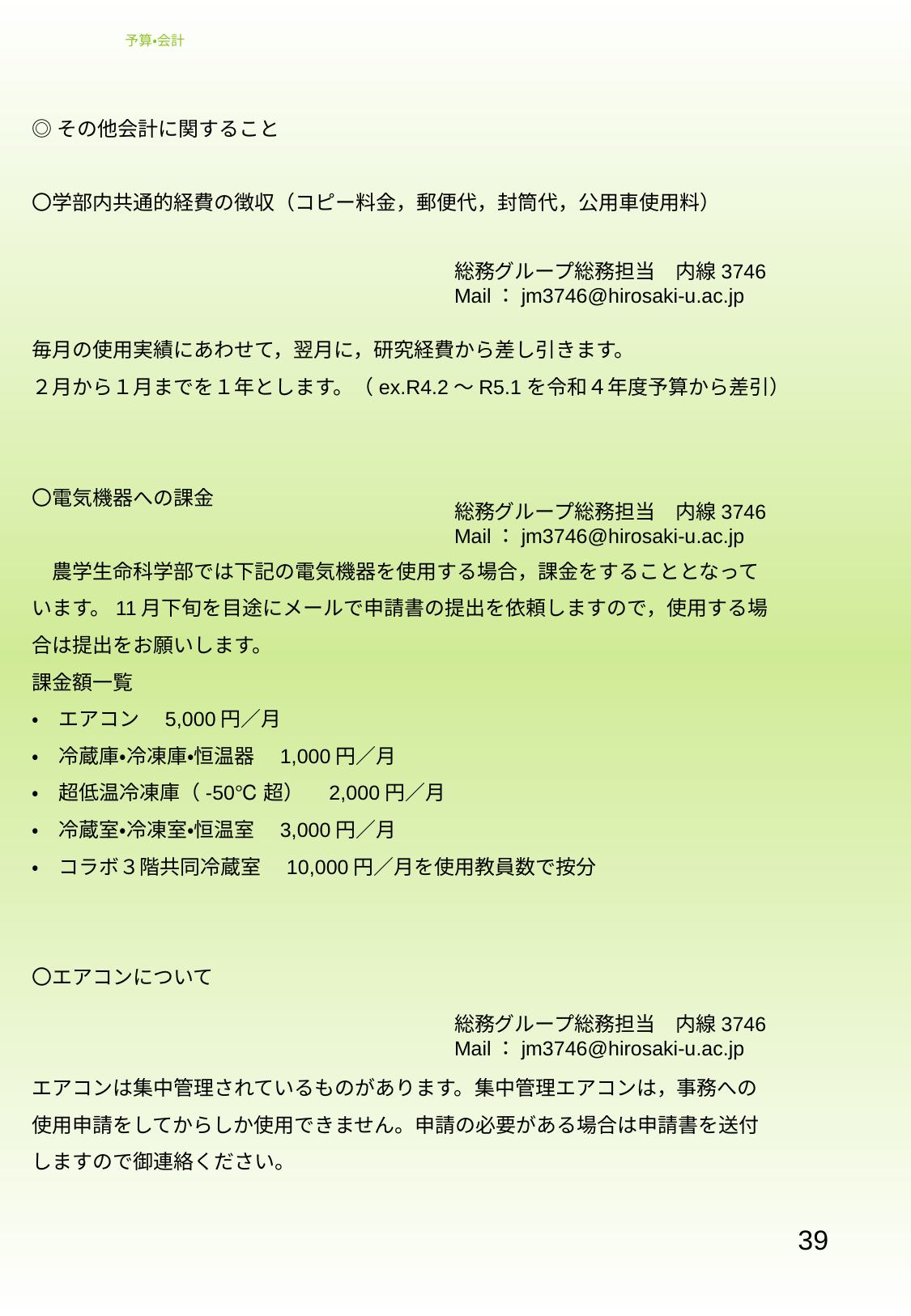

# 予算・会計
◎その他会計に関すること

〇学部内共通的経費の徴収（コピー料金，郵便代，封筒代，公用車使用料）

毎月の使用実績にあわせて，翌月に，研究経費から差し引きます。
２月から１月までを１年とします。（ex.R4.2～R5.1を令和４年度予算から差引）

〇電気機器への課金

　農学生命科学部では下記の電気機器を使用する場合，課金をすることとなって
います。11月下旬を目途にメールで申請書の提出を依頼しますので，使用する場
合は提出をお願いします。
課金額一覧
・　エアコン　5,000円／月
・　冷蔵庫・冷凍庫・恒温器　1,000円／月
・　超低温冷凍庫（-50℃超）　2,000円／月
・　冷蔵室・冷凍室・恒温室　3,000円／月
・　コラボ３階共同冷蔵室　10,000円／月を使用教員数で按分

〇エアコンについて

エアコンは集中管理されているものがあります。集中管理エアコンは，事務への
使用申請をしてからしか使用できません。申請の必要がある場合は申請書を送付
しますので御連絡ください。

総務グループ総務担当　内線3746
Mail：jm3746@hirosaki-u.ac.jp

総務グループ総務担当　内線3746
Mail：jm3746@hirosaki-u.ac.jp

総務グループ総務担当　内線3746
Mail：jm3746@hirosaki-u.ac.jp

39